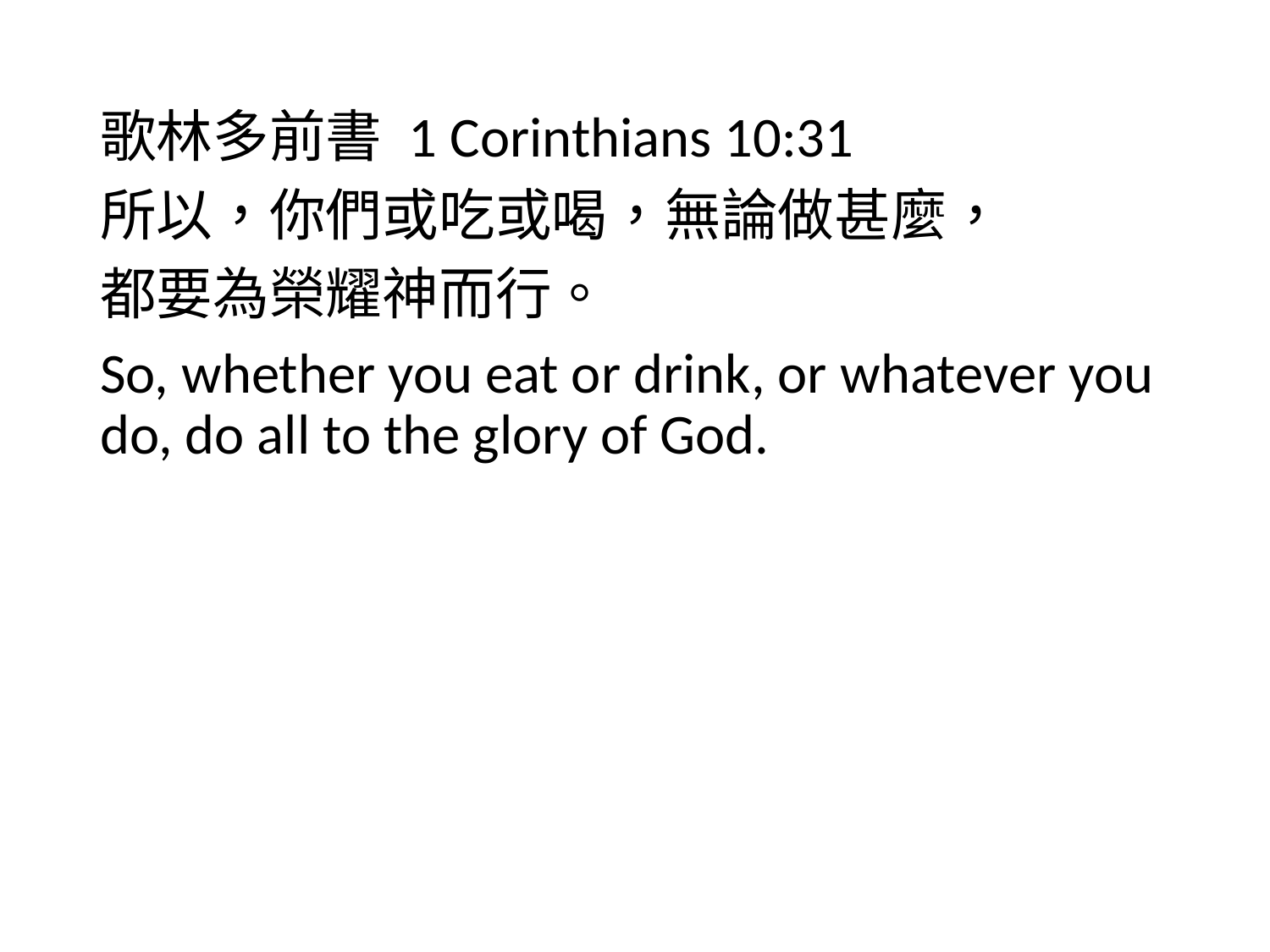

歌林多前書 1 Corinthians 10:31
所以，你們或吃或喝，無論做甚麼，
都要為榮耀神而行。
So, whether you eat or drink, or whatever you do, do all to the glory of God.